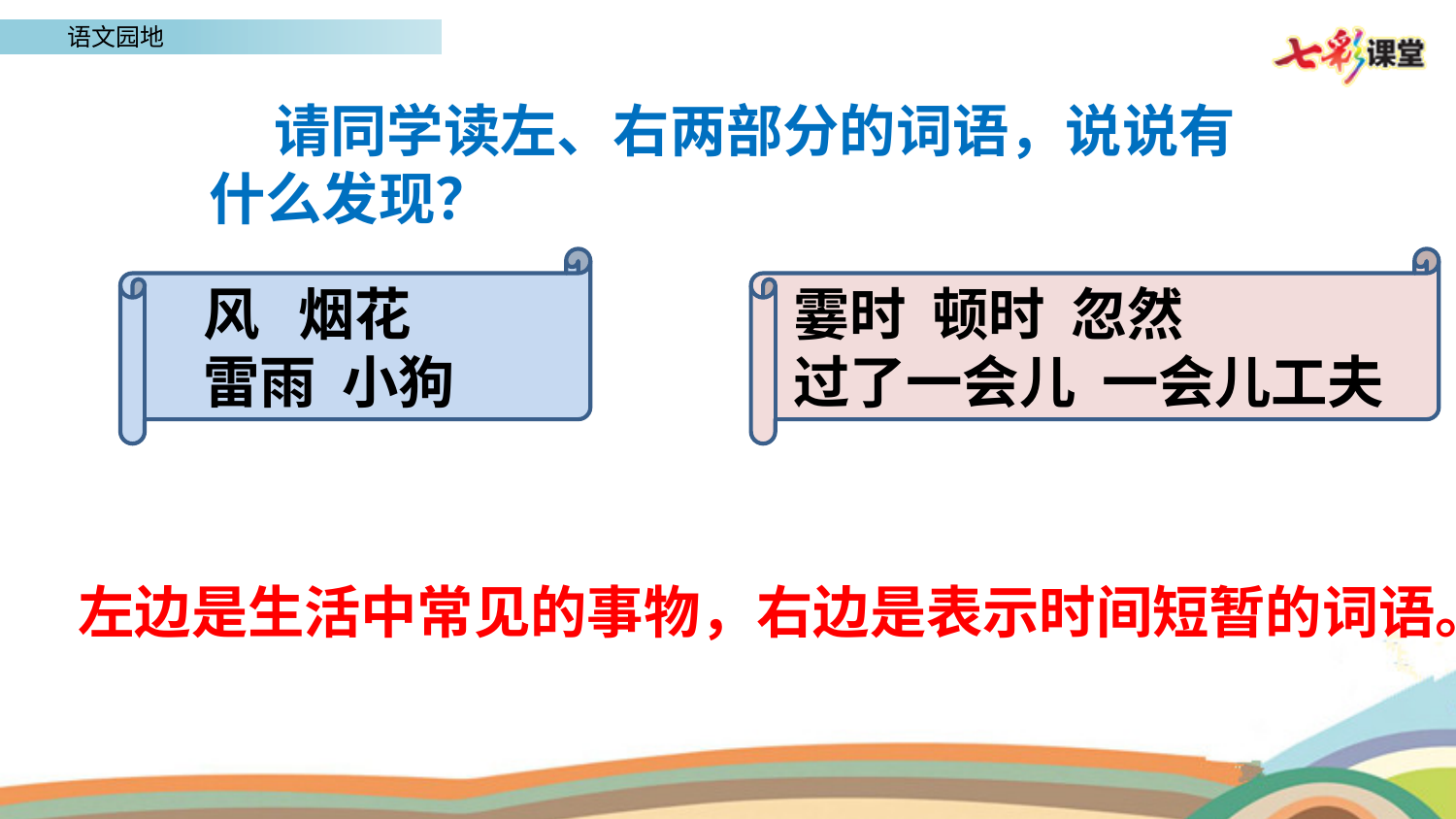

请同学读左、右两部分的词语，说说有什么发现？

风   烟花
雷雨  小狗

霎时  顿时  忽然
过了一会儿  一会儿工夫
左边是生活中常见的事物，右边是表示时间短暂的词语。